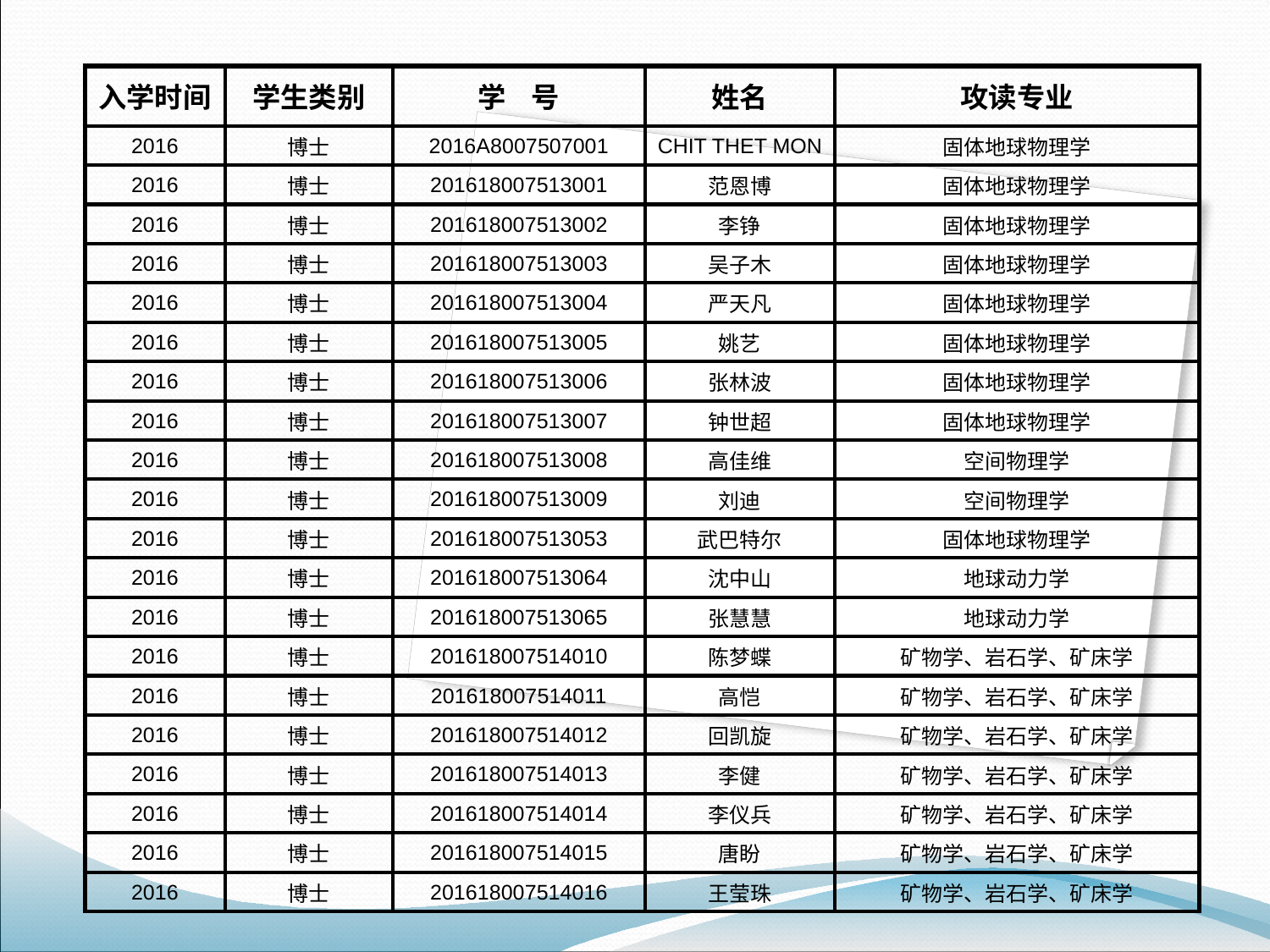

| 入学时间 | 学生类别 | 学 号 | 姓名 | 攻读专业 |
| --- | --- | --- | --- | --- |
| 2016 | 博士 | 2016A8007507001 | CHIT THET MON | 固体地球物理学 |
| 2016 | 博士 | 201618007513001 | 范恩博 | 固体地球物理学 |
| 2016 | 博士 | 201618007513002 | 李铮 | 固体地球物理学 |
| 2016 | 博士 | 201618007513003 | 吴子木 | 固体地球物理学 |
| 2016 | 博士 | 201618007513004 | 严天凡 | 固体地球物理学 |
| 2016 | 博士 | 201618007513005 | 姚艺 | 固体地球物理学 |
| 2016 | 博士 | 201618007513006 | 张林波 | 固体地球物理学 |
| 2016 | 博士 | 201618007513007 | 钟世超 | 固体地球物理学 |
| 2016 | 博士 | 201618007513008 | 高佳维 | 空间物理学 |
| 2016 | 博士 | 201618007513009 | 刘迪 | 空间物理学 |
| 2016 | 博士 | 201618007513053 | 武巴特尔 | 固体地球物理学 |
| 2016 | 博士 | 201618007513064 | 沈中山 | 地球动力学 |
| 2016 | 博士 | 201618007513065 | 张慧慧 | 地球动力学 |
| 2016 | 博士 | 201618007514010 | 陈梦蝶 | 矿物学、岩石学、矿床学 |
| 2016 | 博士 | 201618007514011 | 高恺 | 矿物学、岩石学、矿床学 |
| 2016 | 博士 | 201618007514012 | 回凯旋 | 矿物学、岩石学、矿床学 |
| 2016 | 博士 | 201618007514013 | 李健 | 矿物学、岩石学、矿床学 |
| 2016 | 博士 | 201618007514014 | 李仪兵 | 矿物学、岩石学、矿床学 |
| 2016 | 博士 | 201618007514015 | 唐盼 | 矿物学、岩石学、矿床学 |
| 2016 | 博士 | 201618007514016 | 王莹珠 | 矿物学、岩石学、矿床学 |